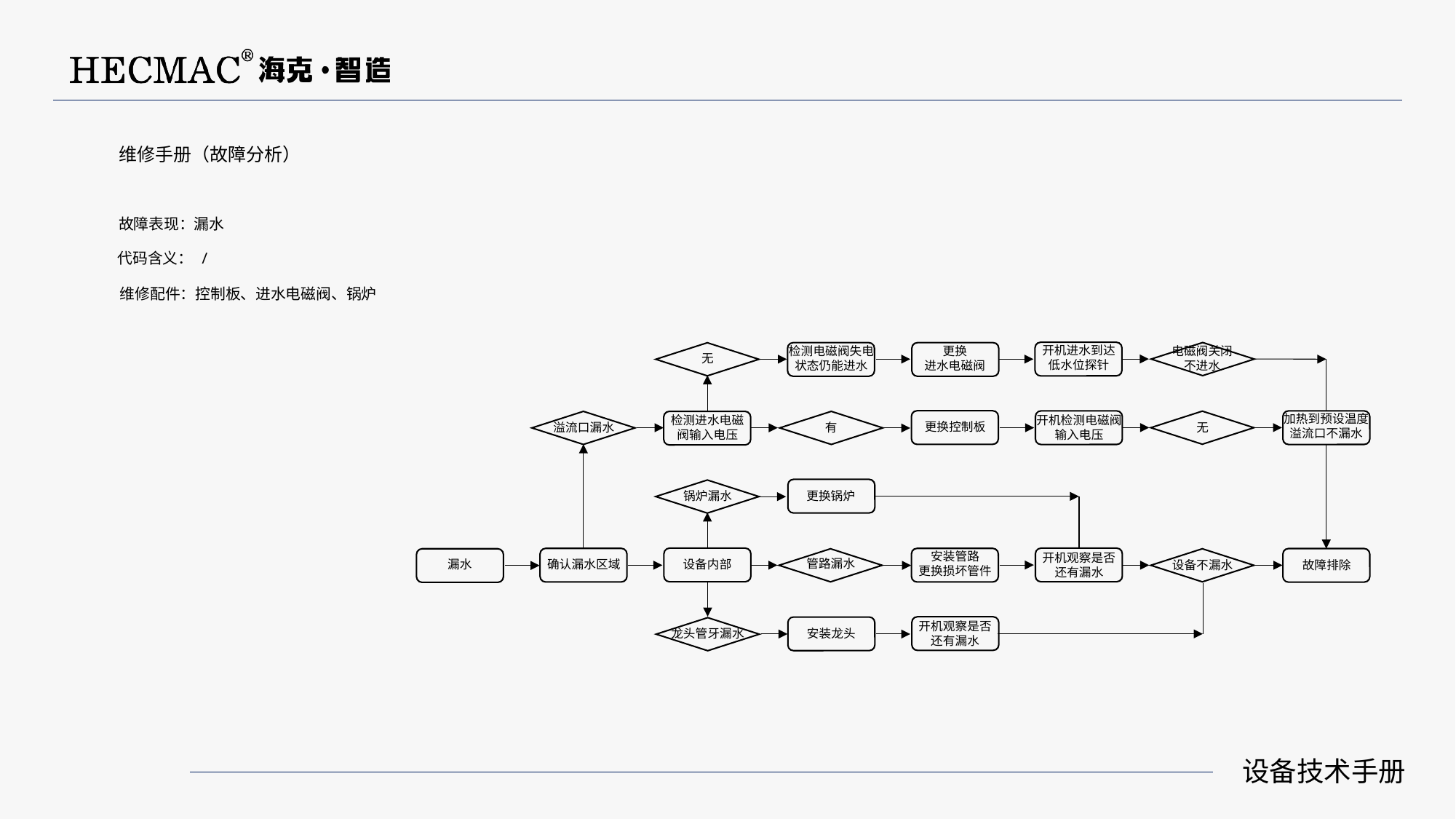

维修手册（故障分析）
故障表现：漏水
代码含义： /
维修配件：控制板、进水电磁阀、锅炉
开机进水到达
低水位探针
电磁阀关闭
不进水
检测电磁阀失电
状态仍能进水
更换
进水电磁阀

无
加热到预设温度
溢流口不漏水
开机检测电磁阀
输入电压
检测进水电磁
阀输入电压

更换控制板
溢流口漏水
有
无

锅炉漏水
更换锅炉
安装管路
更换损坏管件
开机观察是否
还有漏水

管路漏水
设备内部
漏水
确认漏水区域
设备不漏水
故障排除
开机观察是否
还有漏水

龙头管牙漏水
安装龙头